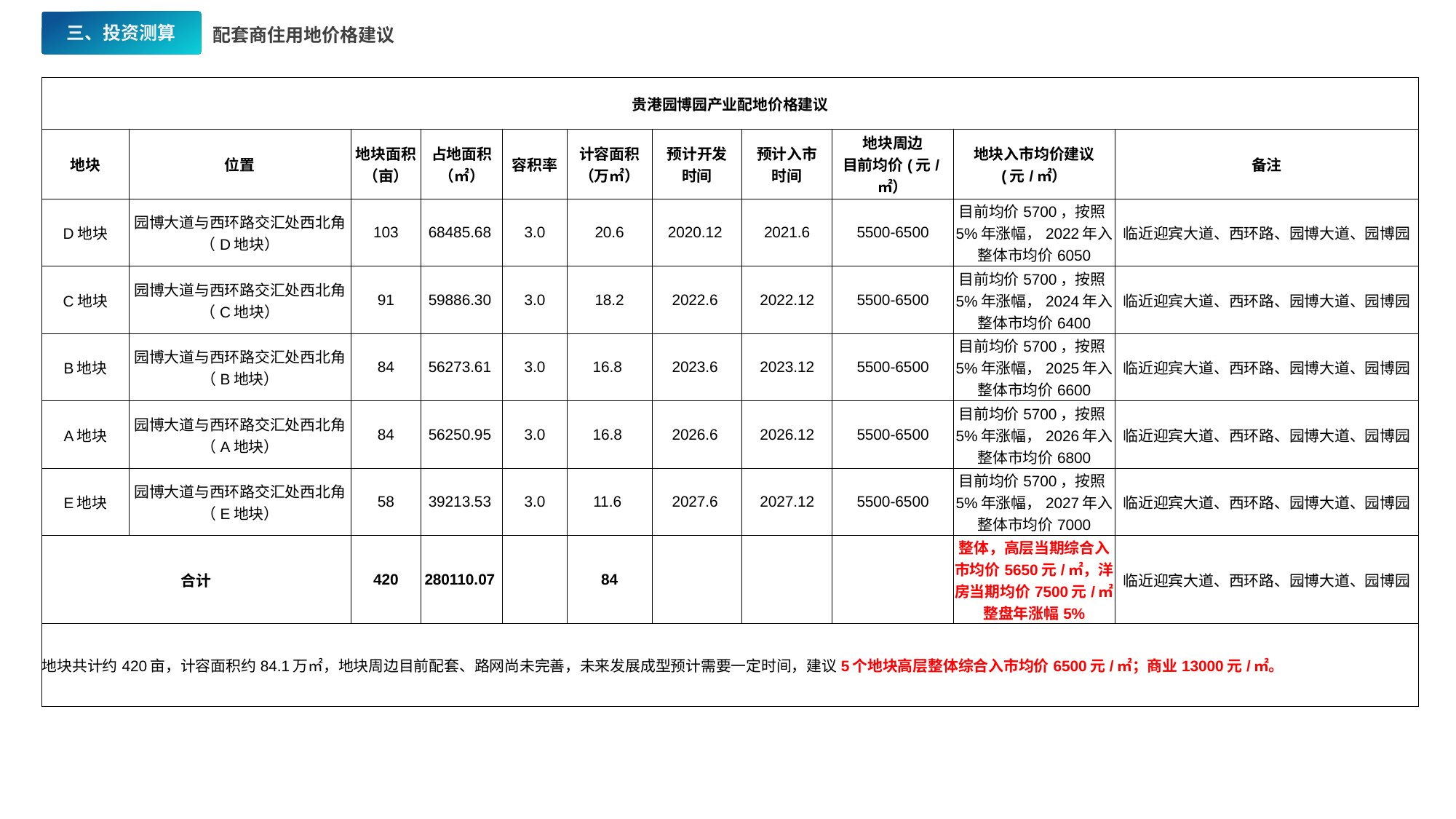

三、投资测算
配套商住用地价格建议
| 贵港园博园产业配地价格建议 |  |  |  |  |  |  |  |  |  |  |
| --- | --- | --- | --- | --- | --- | --- | --- | --- | --- | --- |
| 地块 | 位置 | 地块面积 （亩） | 占地面积 （㎡） | 容积率 | 计容面积 （万㎡） | 预计开发 时间 | 预计入市 时间 | 地块周边 目前均价(元/㎡） | 地块入市均价建议 (元/㎡） | 备注 |
| D地块 | 园博大道与西环路交汇处西北角（D地块） | 103 | 68485.68 | 3.0 | 20.6 | 2020.12 | 2021.6 | 5500-6500 | 目前均价5700，按照5%年涨幅，2022年入整体市均价6050 | 临近迎宾大道、西环路、园博大道、园博园 |
| C地块 | 园博大道与西环路交汇处西北角（C地块） | 91 | 59886.30 | 3.0 | 18.2 | 2022.6 | 2022.12 | 5500-6500 | 目前均价5700，按照5%年涨幅，2024年入整体市均价6400 | 临近迎宾大道、西环路、园博大道、园博园 |
| B地块 | 园博大道与西环路交汇处西北角（B地块） | 84 | 56273.61 | 3.0 | 16.8 | 2023.6 | 2023.12 | 5500-6500 | 目前均价5700，按照5%年涨幅，2025年入整体市均价6600 | 临近迎宾大道、西环路、园博大道、园博园 |
| A地块 | 园博大道与西环路交汇处西北角（A地块） | 84 | 56250.95 | 3.0 | 16.8 | 2026.6 | 2026.12 | 5500-6500 | 目前均价5700，按照5%年涨幅，2026年入整体市均价6800 | 临近迎宾大道、西环路、园博大道、园博园 |
| E地块 | 园博大道与西环路交汇处西北角（E地块） | 58 | 39213.53 | 3.0 | 11.6 | 2027.6 | 2027.12 | 5500-6500 | 目前均价5700，按照5%年涨幅，2027年入整体市均价7000 | 临近迎宾大道、西环路、园博大道、园博园 |
| 合计 |  | 420 | 280110.07 |  | 84 |  |  |  | 整体，高层当期综合入市均价5650元/㎡，洋房当期均价7500元/㎡整盘年涨幅5% | 临近迎宾大道、西环路、园博大道、园博园 |
| 地块共计约420亩，计容面积约84.1万㎡，地块周边目前配套、路网尚未完善，未来发展成型预计需要一定时间，建议5个地块高层整体综合入市均价6500元/㎡；商业13000元/㎡。 |  |  |  |  |  |  |  |  |  |  |